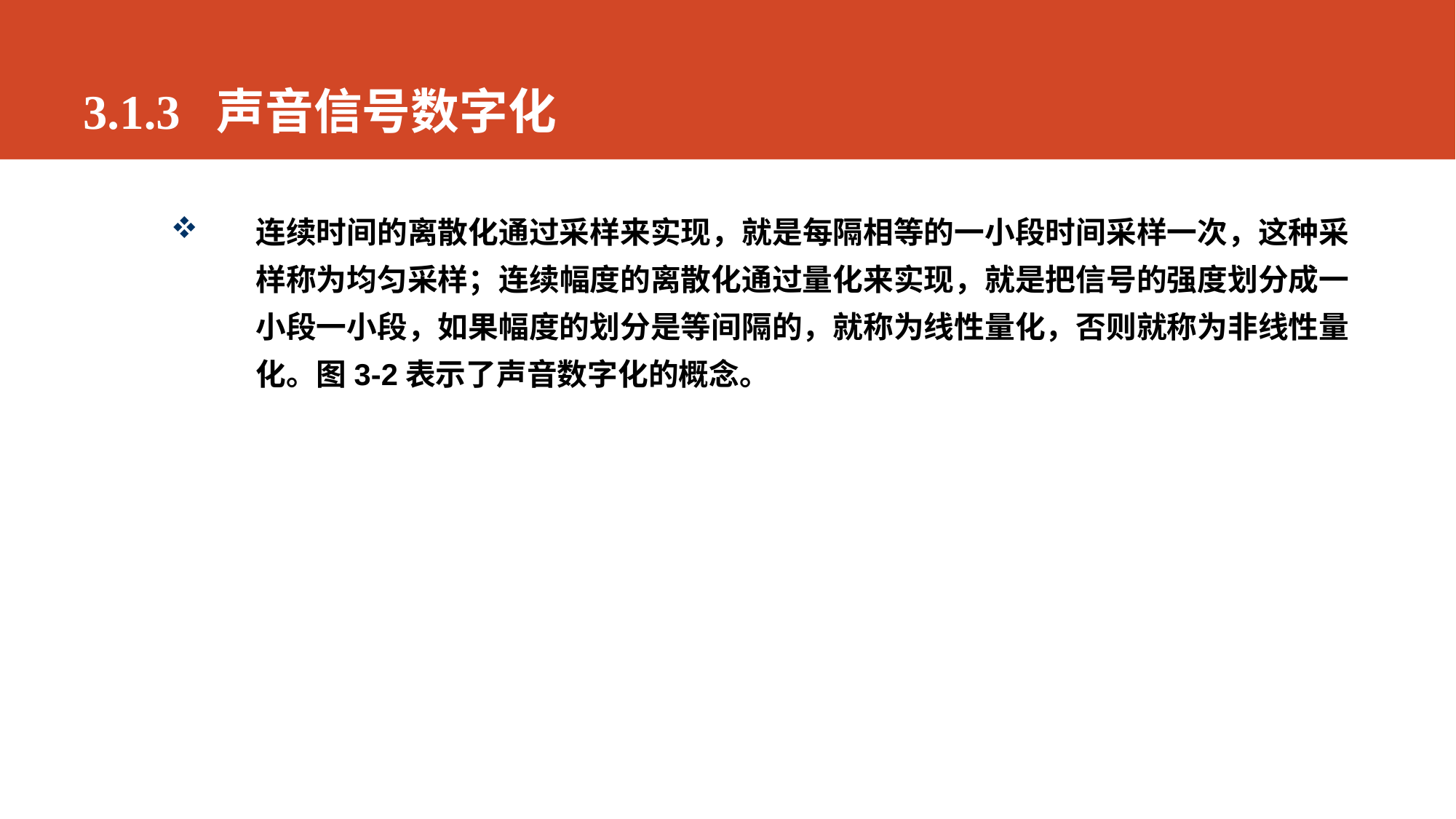

# 3.1.3  声音信号数字化
连续时间的离散化通过采样来实现，就是每隔相等的一小段时间采样一次，这种采样称为均匀采样；连续幅度的离散化通过量化来实现，就是把信号的强度划分成一小段一小段，如果幅度的划分是等间隔的，就称为线性量化，否则就称为非线性量化。图3-2表示了声音数字化的概念。